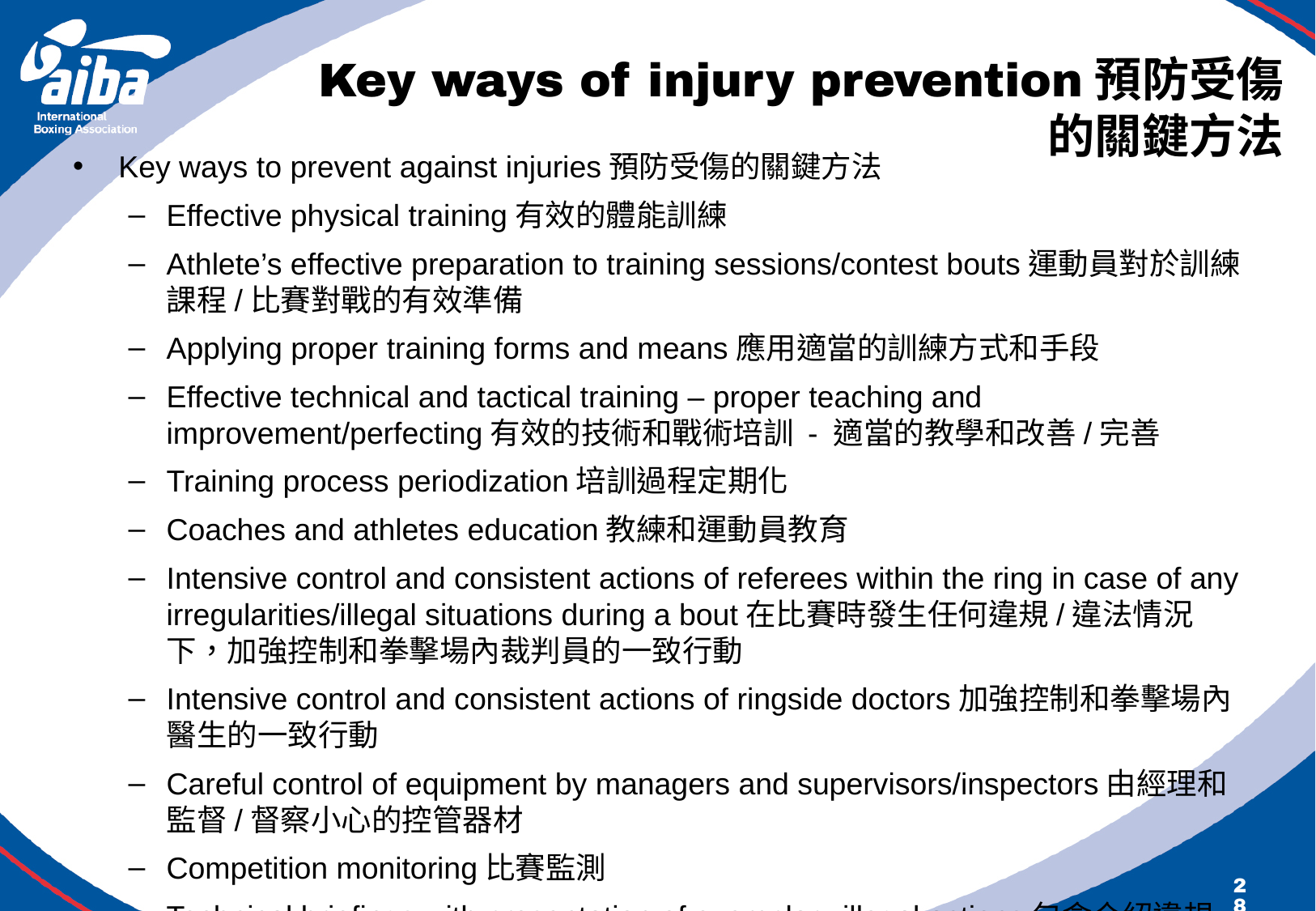

# Key ways of injury prevention預防受傷的關鍵方法
Key ways to prevent against injuries預防受傷的關鍵方法
Effective physical training有效的體能訓練
Athlete’s effective preparation to training sessions/contest bouts運動員對於訓練課程/比賽對戰的有效準備
Applying proper training forms and means應用適當的訓練方式和手段
Effective technical and tactical training – proper teaching and improvement/perfecting有效的技術和戰術培訓 - 適當的教學和改善/完善
Training process periodization培訓過程定期化
Coaches and athletes education教練和運動員教育
Intensive control and consistent actions of referees within the ring in case of any irregularities/illegal situations during a bout在比賽時發生任何違規/違法情況下，加強控制和拳擊場內裁判員的一致行動
Intensive control and consistent actions of ringside doctors加強控制和拳擊場內醫生的一致行動
Careful control of equipment by managers and supervisors/inspectors由經理和監督/督察小心的控管器材
Competition monitoring比賽監測
Technical briefings with presentation of exemplary illegal actions包含介紹違規行為案例的技術簡報
Course and workshops for coaches and R&Js at all levels適合各級教練和R&Js的課程和研討會
286